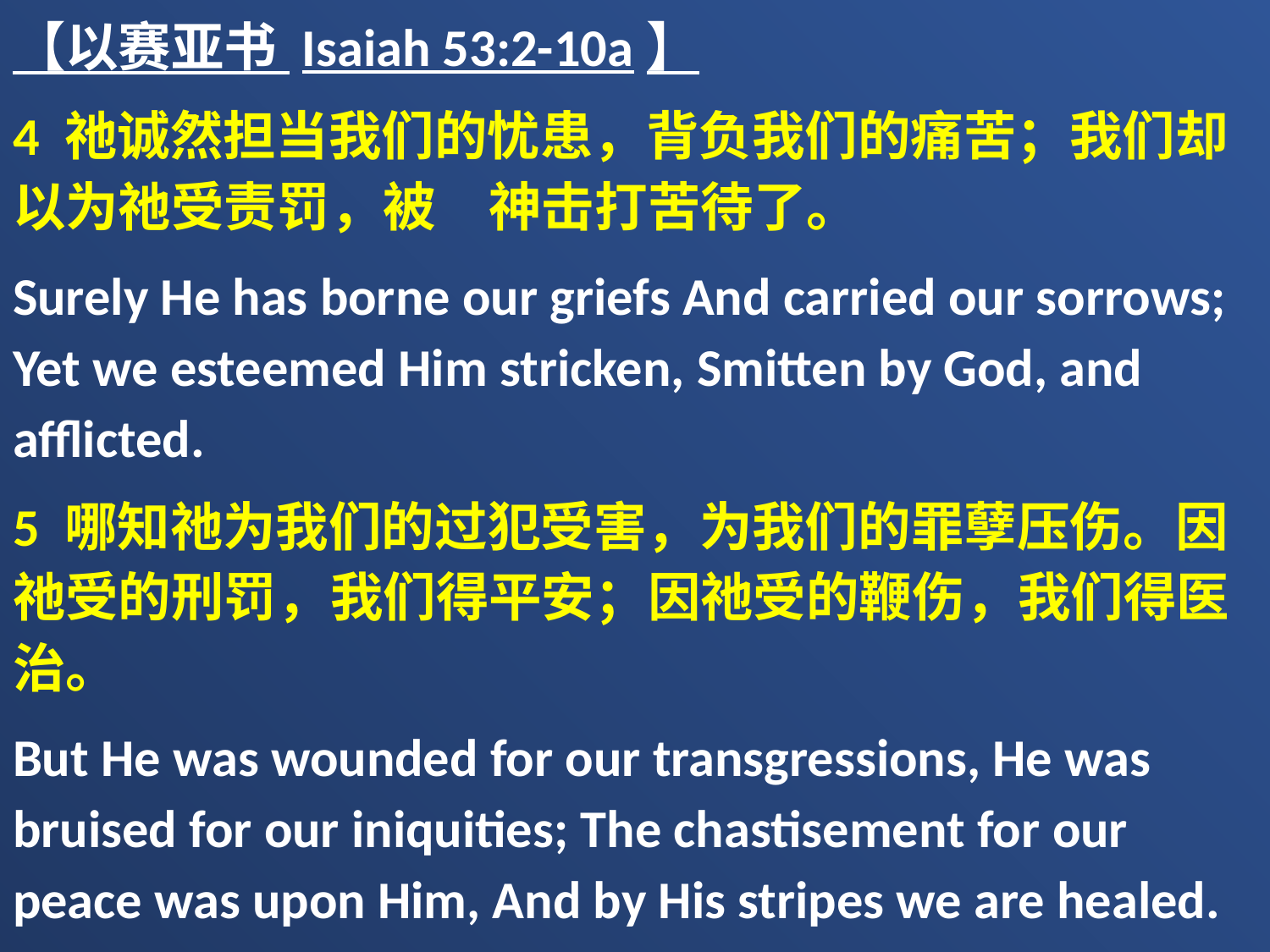

【以赛亚书 Isaiah 53:2-10a】
4 祂诚然担当我们的忧患，背负我们的痛苦；我们却以为祂受责罚，被　神击打苦待了。
Surely He has borne our griefs And carried our sorrows; Yet we esteemed Him stricken, Smitten by God, and afflicted.
5 哪知祂为我们的过犯受害，为我们的罪孽压伤。因祂受的刑罚，我们得平安；因祂受的鞭伤，我们得医治。
But He was wounded for our transgressions, He was bruised for our iniquities; The chastisement for our peace was upon Him, And by His stripes we are healed.